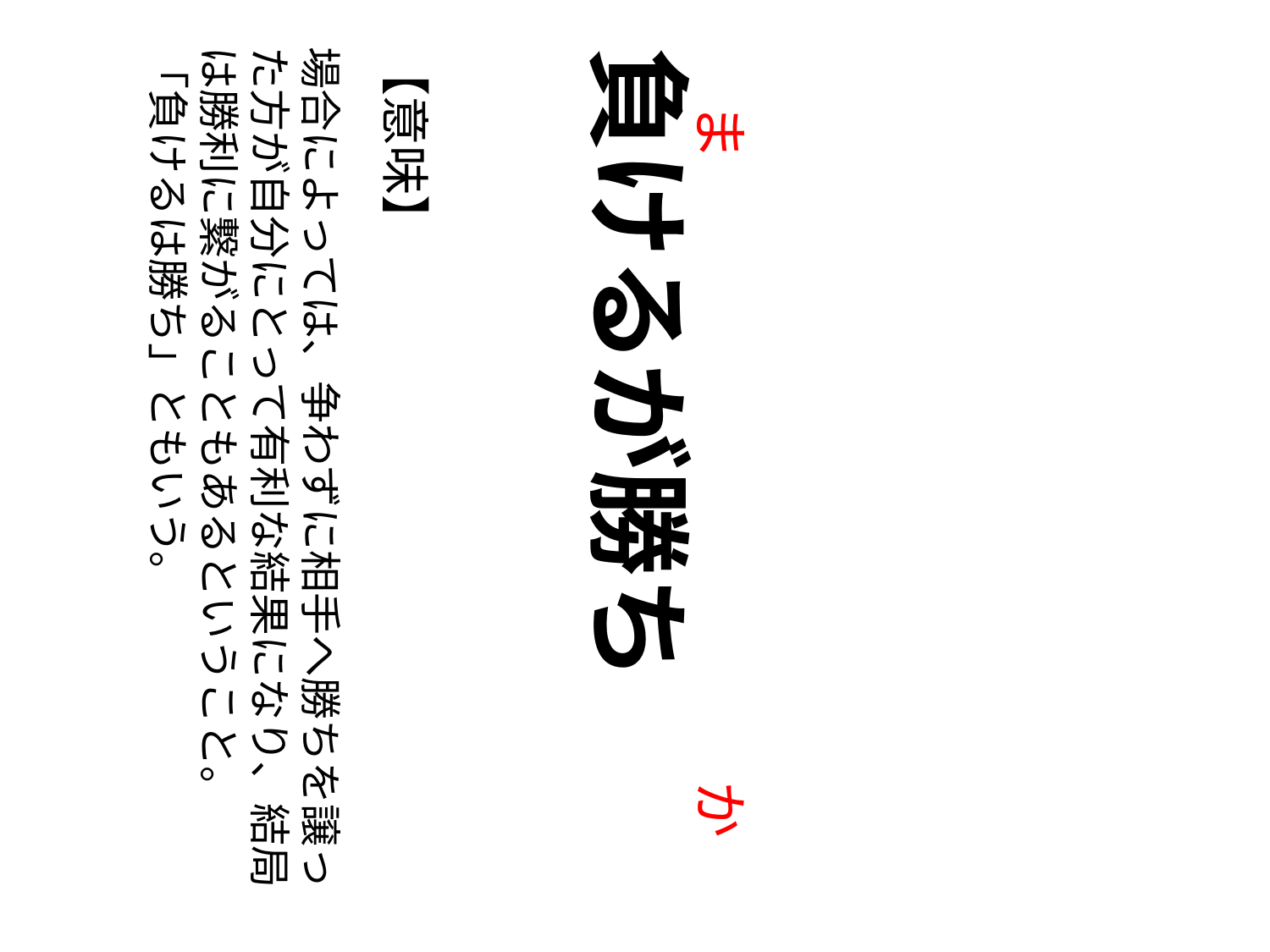

【意味】

場合によっては、争わずに相手へ勝ちを譲った方が自分にとって有利な結果になり、結局は勝利に繋がることもあるということ。
「負けるは勝ち」ともいう。
　ま　　　　　　　　　　　か
負けるが勝ち